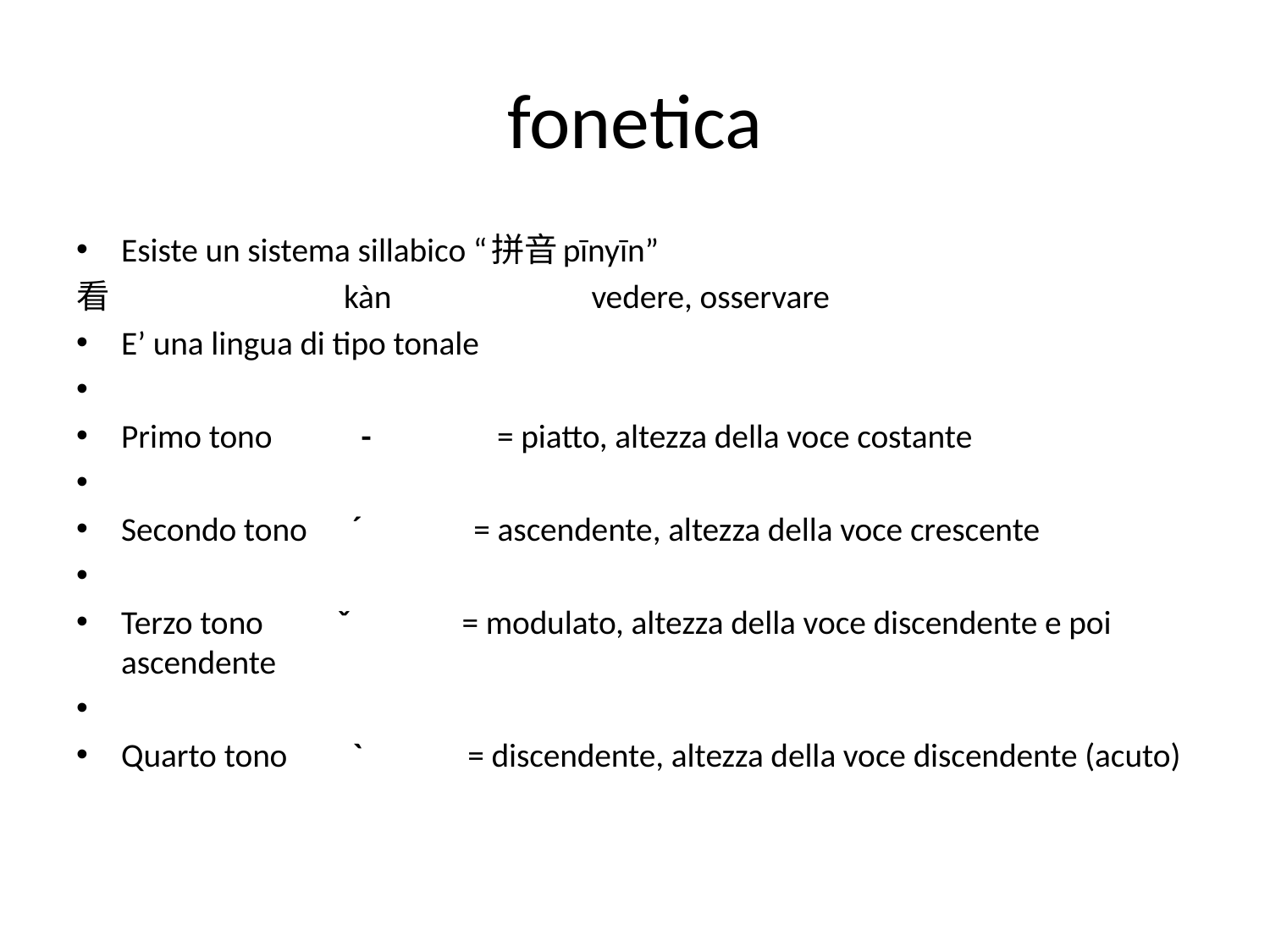

# fonetica
Esiste un sistema sillabico “拼音pīnyīn”
看                               kàn                           vedere, osservare
E’ una lingua di tipo tonale

Primo tono            -                 = piatto, altezza della voce costante

Secondo tono      ˊ               = ascendente, altezza della voce crescente

Terzo tono          ˇ               = modulato, altezza della voce discendente e poi ascendente

Quarto tono         ˋ              = discendente, altezza della voce discendente (acuto)